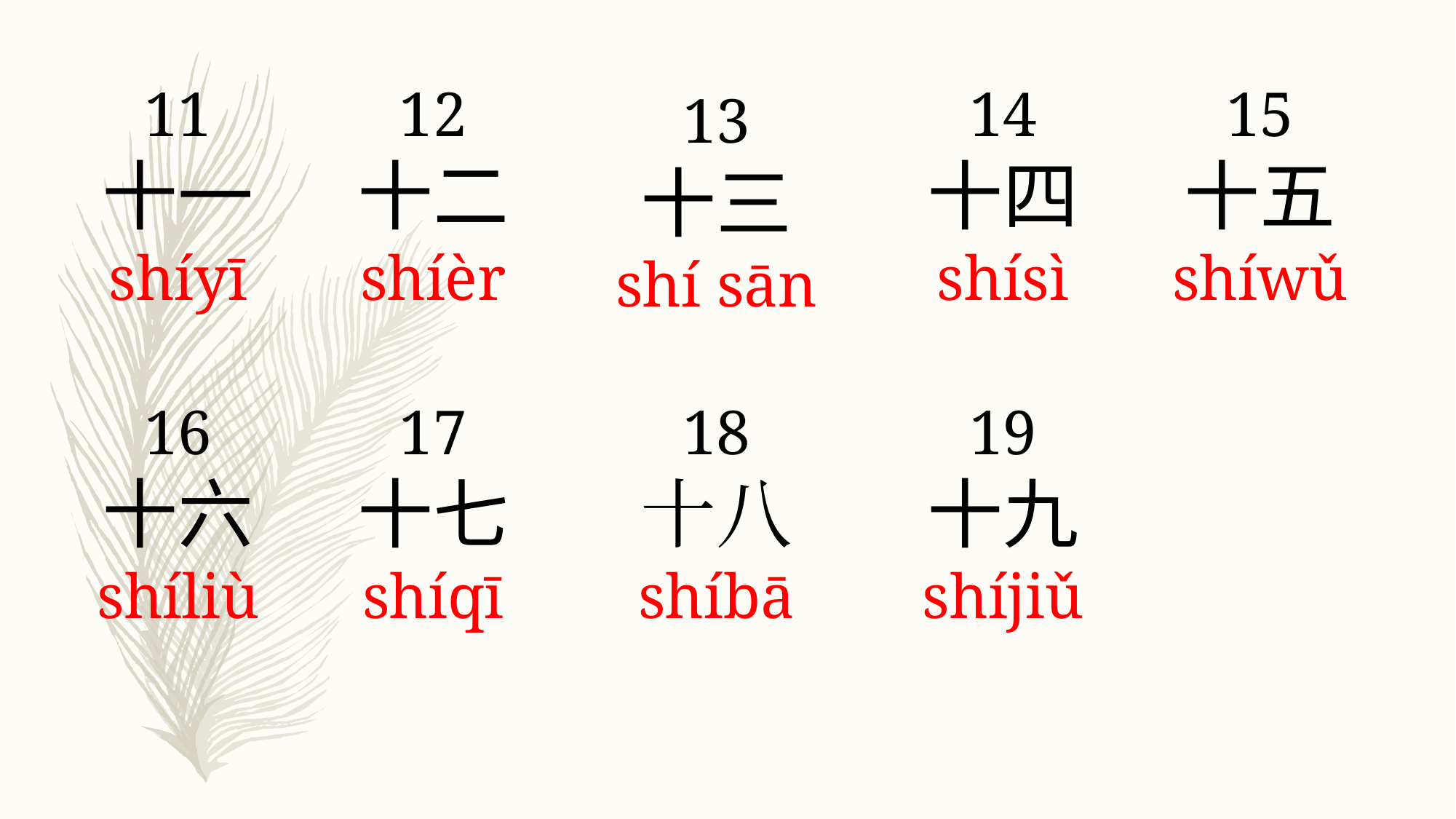

11
十一
shíyī
12
十二
shíèr
14
十四
shísì
15
十五
shíwǔ
13
十三
shí sān
16
十六
shíliù
17
十七
shíqī
18
十八
shíbā
19
十九
shíjiǔ